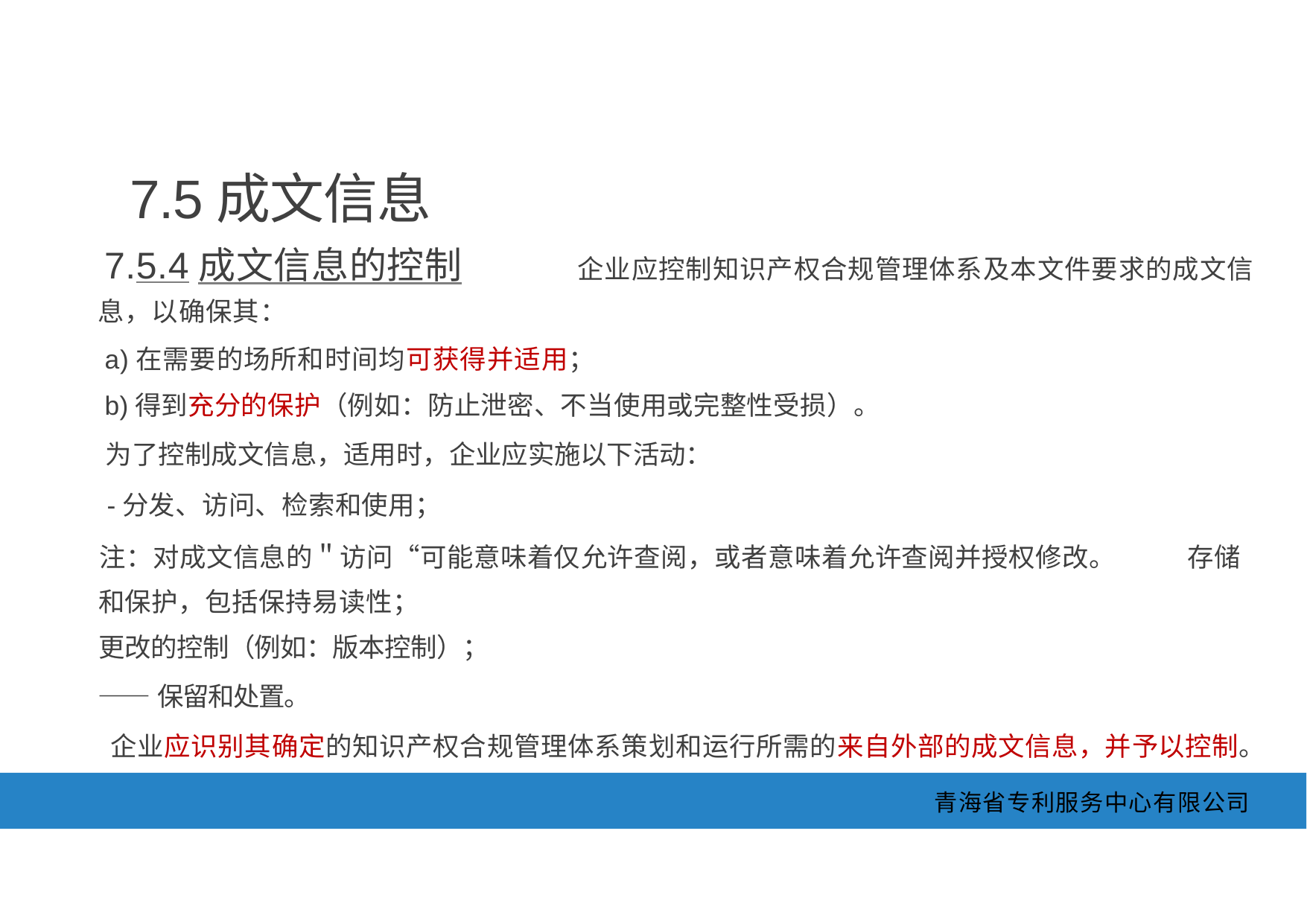

7.5成文信息
7.5.4成文信息的控制	    企业应控制知识产权合规管理体系及本文件要求的成文信息，以确保其：
a)在需要的场所和时间均可获得并适用；
b)得到充分的保护（例如：防止泄密、不当使用或完整性受损）。
为了控制成文信息，适用时，企业应实施以下活动：
-分发、访问、检索和使用；
注：对成文信息的＂访问“可能意味着仅允许查阅，或者意味着允许查阅并授权修改。            存储和保护，包括保持易读性；
更改的控制（例如：版本控制）；
——保留和处置。

企业应识别其确定的知识产权合规管理体系策划和运行所需的来自外部的成文信息，并予以控制。

青海省专利服务中心有限公司